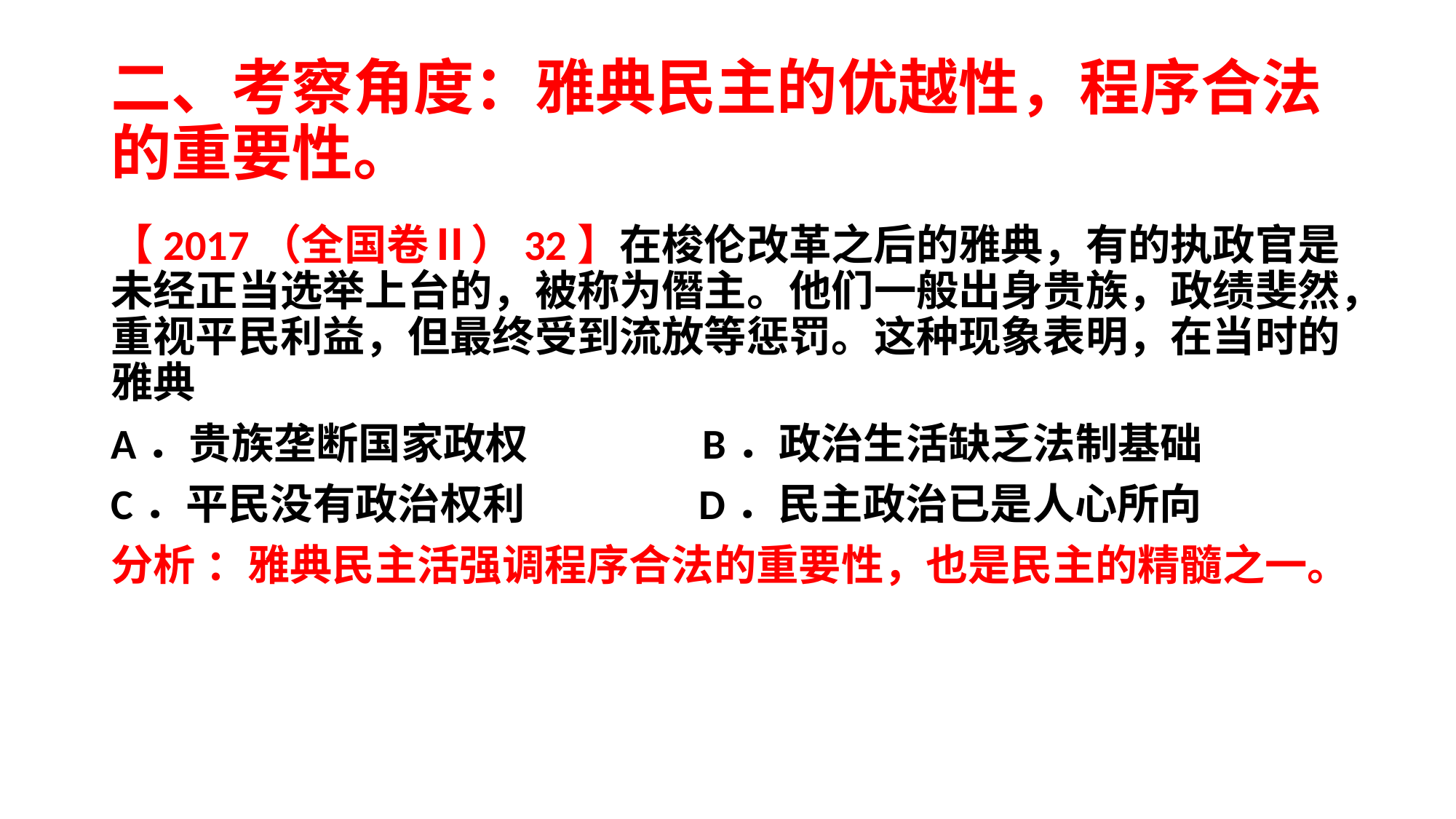

# 二、考察角度：雅典民主的优越性，程序合法的重要性。
【2017（全国卷Ⅱ）32】在梭伦改革之后的雅典，有的执政官是未经正当选举上台的，被称为僭主。他们一般出身贵族，政绩斐然，重视平民利益，但最终受到流放等惩罚。这种现象表明，在当时的雅典
A．贵族垄断国家政权                 B．政治生活缺乏法制基础
C．平民没有政治权利                 D．民主政治已是人心所向
分析 ：雅典民主活强调程序合法的重要性，也是民主的精髓之一。